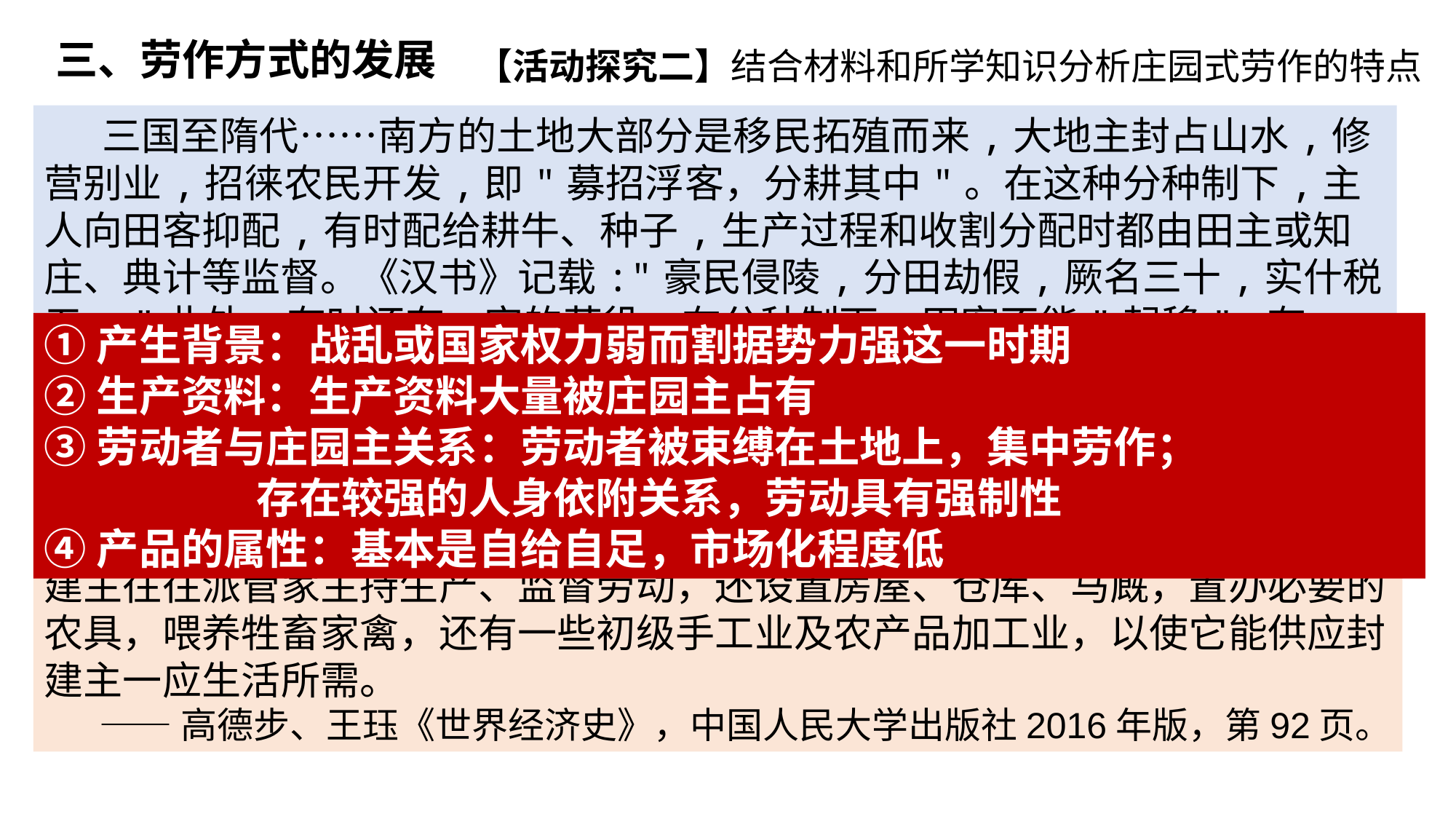

三、劳作方式的发展
【活动探究二】结合材料和所学知识分析庄园式劳作的特点

      三国至隋代……南方的土地大部分是移民拓殖而来,大地主封占山水,修营别业,招徕农民开发,即"募招浮客，分耕其中"。在这种分种制下,主人向田客抑配,有时配给耕牛、种子,生产过程和收割分配时都由田主或知庄、典计等监督。《汉书》记载:"豪民侵陵,分田劫假,厥名三十,实什税五。"此外,有时还有一定的劳役。在分种制下,田客不能"起移",有的"随田佃客"。
——高德步、王珏:《世界经济史》,中国人民大学出版社2016年版,第64页。
①产生背景：战乱或国家权力弱而割据势力强这一时期
②生产资料：生产资料大量被庄园主占有
③劳动者与庄园主关系：劳动者被束缚在土地上，集中劳作；
                     存在较强的人身依附关系，劳动具有强制性
④产品的属性：基本是自给自足，市场化程度低
    庄园是封建主经营地产的一种特定形式，其基本特征是具有领主自营地和农奴份地这两种土地，领种份地的农民必须服无偿劳役以耕种领主自营地。为了强制农民从事这种劳动，封建主对农民具有行政、司法上的权力。在庄园上封建主往往派管家主持生产、监督劳动，还设置房屋、仓库、马厩，置办必要的农具，喂养牲畜家禽，还有一些初级手工业及农产品加工业，以使它能供应封建主一应生活所需。
——高德步、王珏《世界经济史》，中国人民大学出版社2016年版，第92页。